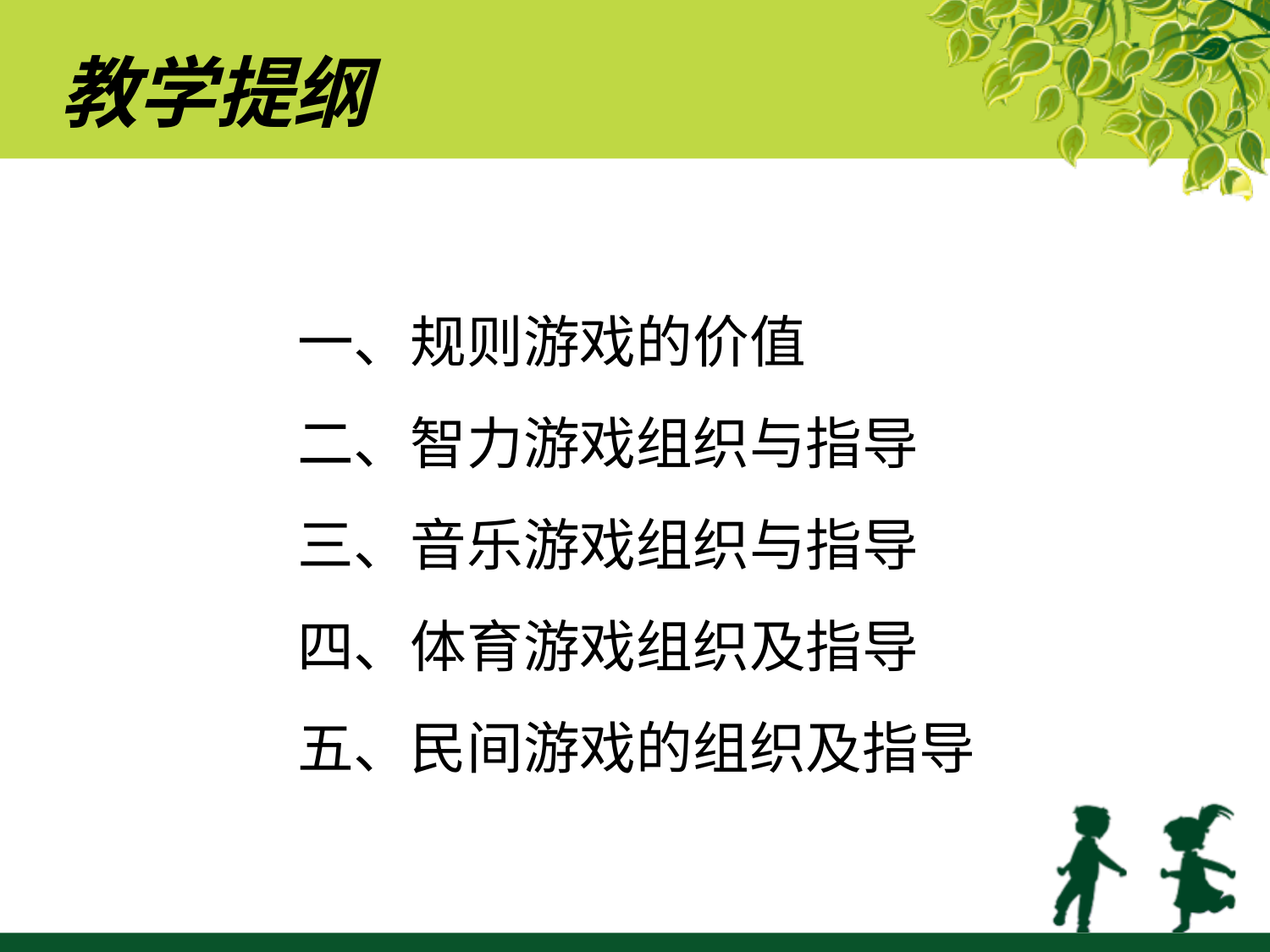

教学提纲
一、规则游戏的价值
二、智力游戏组织与指导
三、音乐游戏组织与指导
四、体育游戏组织及指导
五、民间游戏的组织及指导